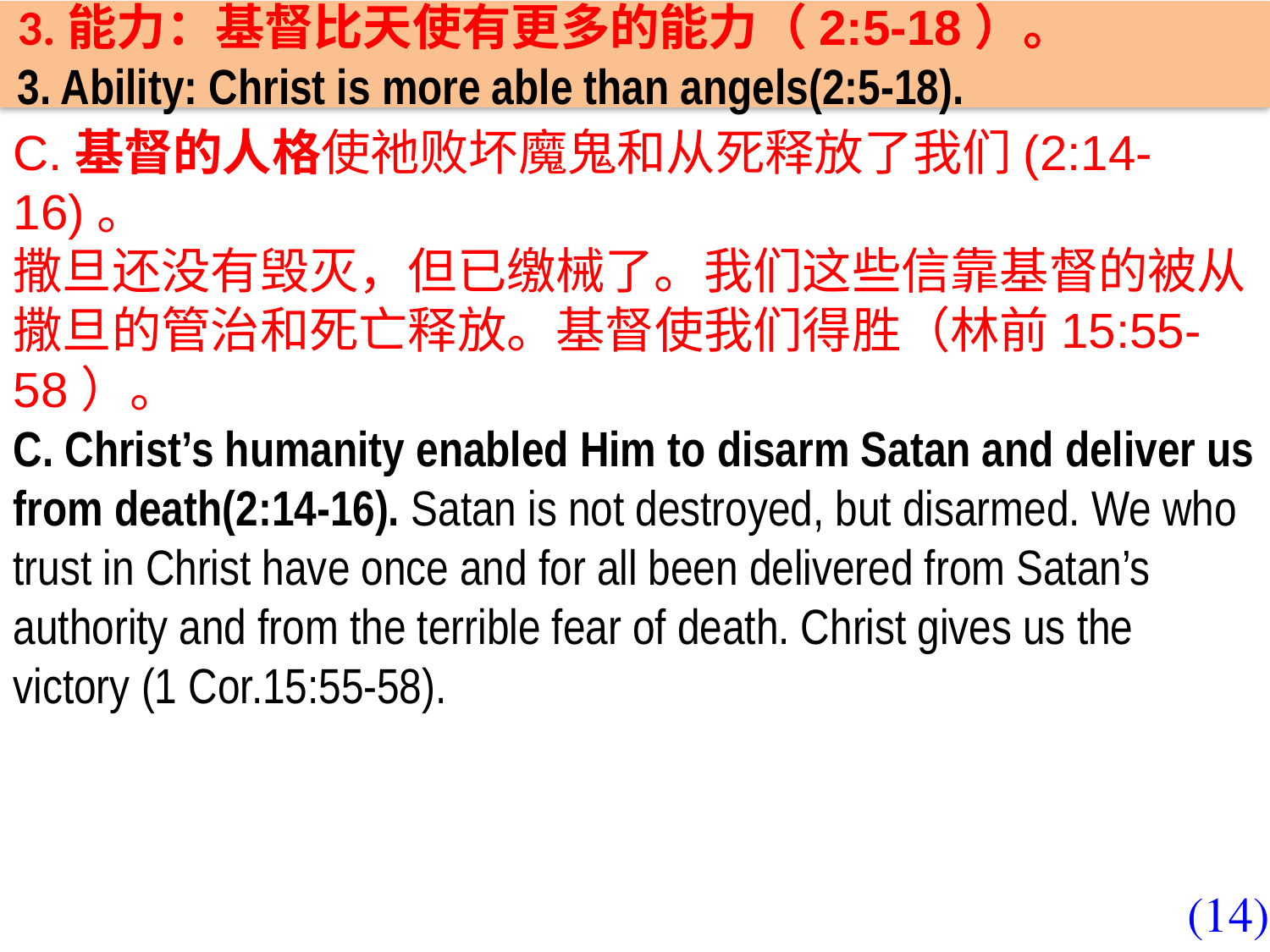

3.能力：基督比天使有更多的能力（2:5-18）。
3. Ability: Christ is more able than angels(2:5-18).

C.基督的人格使祂败坏魔鬼和从死释放了我们(2:14-16)。
撒旦还没有毁灭，但已缴械了。我们这些信靠基督的被从撒旦的管治和死亡释放。基督使我们得胜（林前15:55-58）。
C. Christ’s humanity enabled Him to disarm Satan and deliver us from death(2:14-16). Satan is not destroyed, but disarmed. We who trust in Christ have once and for all been delivered from Satan’s authority and from the terrible fear of death. Christ gives us the victory (1 Cor.15:55-58).
(14)